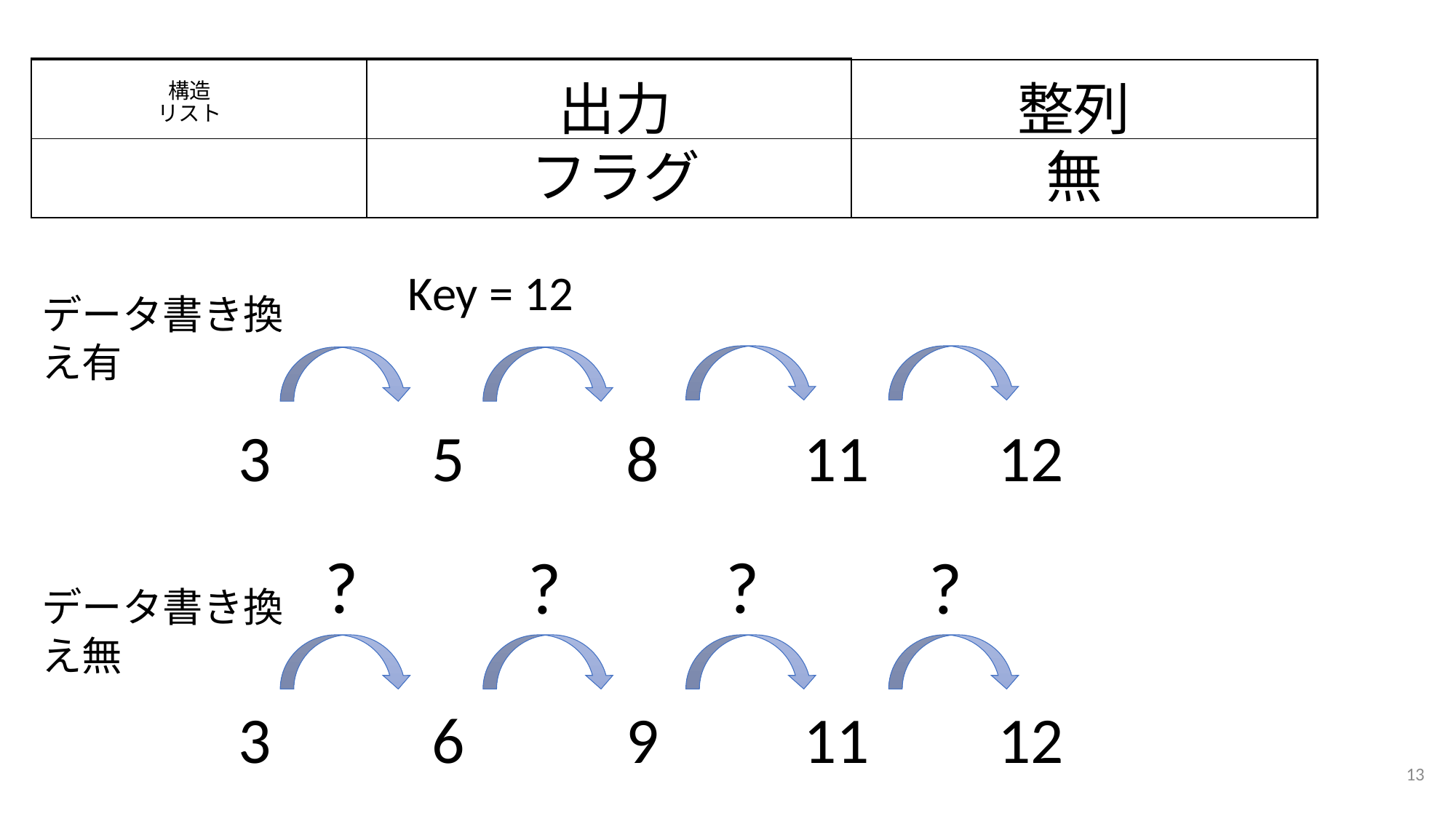

出力
フラグ
整列
無

# 構造 リスト
Key = 12
データ書き換え有

| 3 | 5 | 8 | 11 | 12 |
| --- | --- | --- | --- | --- |
?
?
?
?
データ書き換え無

| 3 | 6 | 9 | 11 | 12 |
| --- | --- | --- | --- | --- |
13